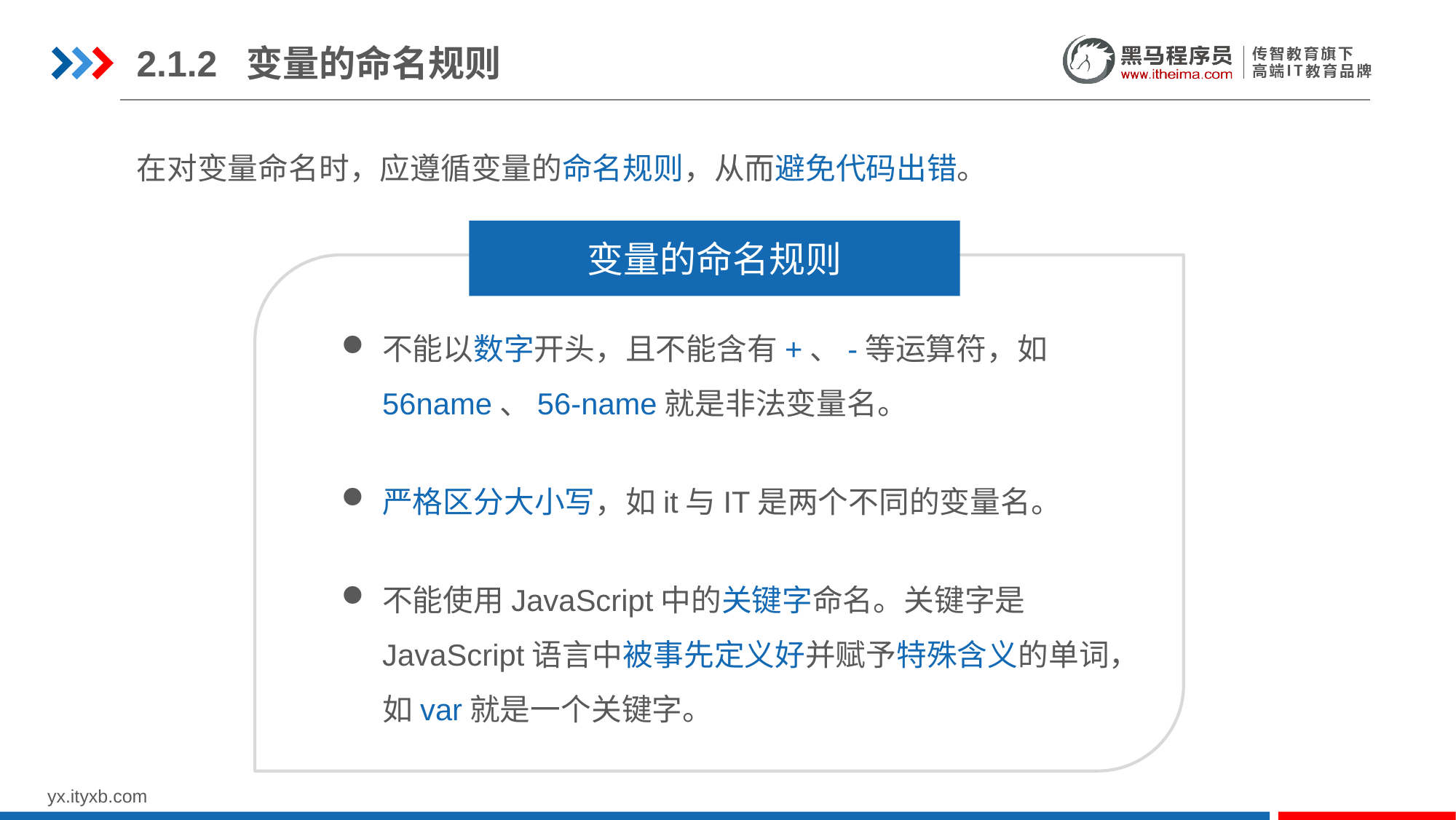

2.1.2  变量的命名规则
在对变量命名时，应遵循变量的命名规则，从而避免代码出错。
变量的命名规则

不能以数字开头，且不能含有+、-等运算符，如56name、56-name就是非法变量名。

严格区分大小写，如it与IT是两个不同的变量名。

不能使用JavaScript中的关键字命名。关键字是JavaScript语言中被事先定义好并赋予特殊含义的单词，如var就是一个关键字。